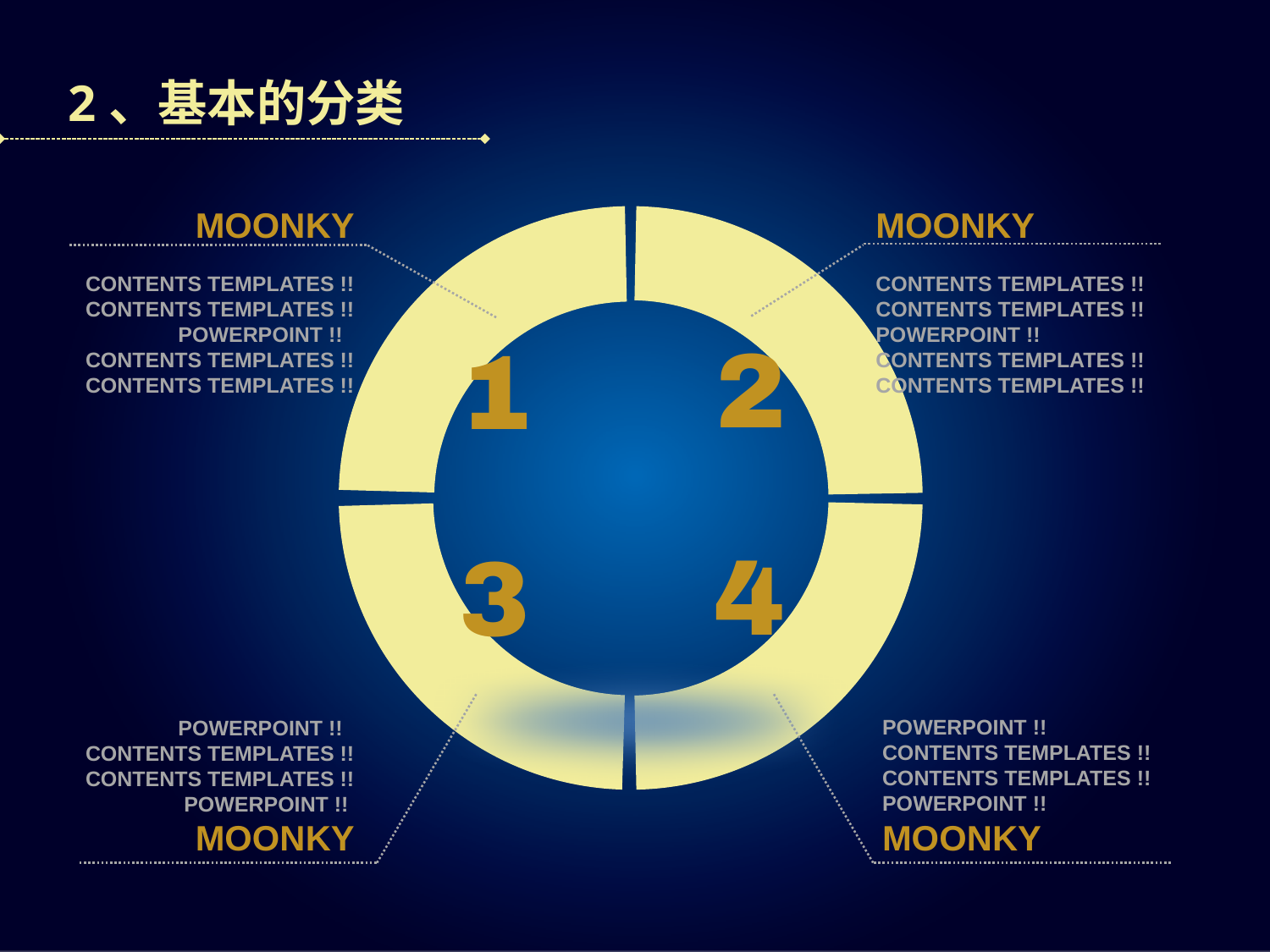

2、基本的分类
MOONKY

CONTENTS TEMPLATES !!
CONTENTS TEMPLATES !!
POWERPOINT !!
CONTENTS TEMPLATES !!
CONTENTS TEMPLATES !!
MOONKY

CONTENTS TEMPLATES !!
CONTENTS TEMPLATES !!
POWERPOINT !!
CONTENTS TEMPLATES !!
CONTENTS TEMPLATES !!

2
1
4
3

POWERPOINT !!
CONTENTS TEMPLATES !!
CONTENTS TEMPLATES !!
POWERPOINT !!
MOONKY

POWERPOINT !!
CONTENTS TEMPLATES !!
CONTENTS TEMPLATES !!
POWERPOINT !!
MOONKY